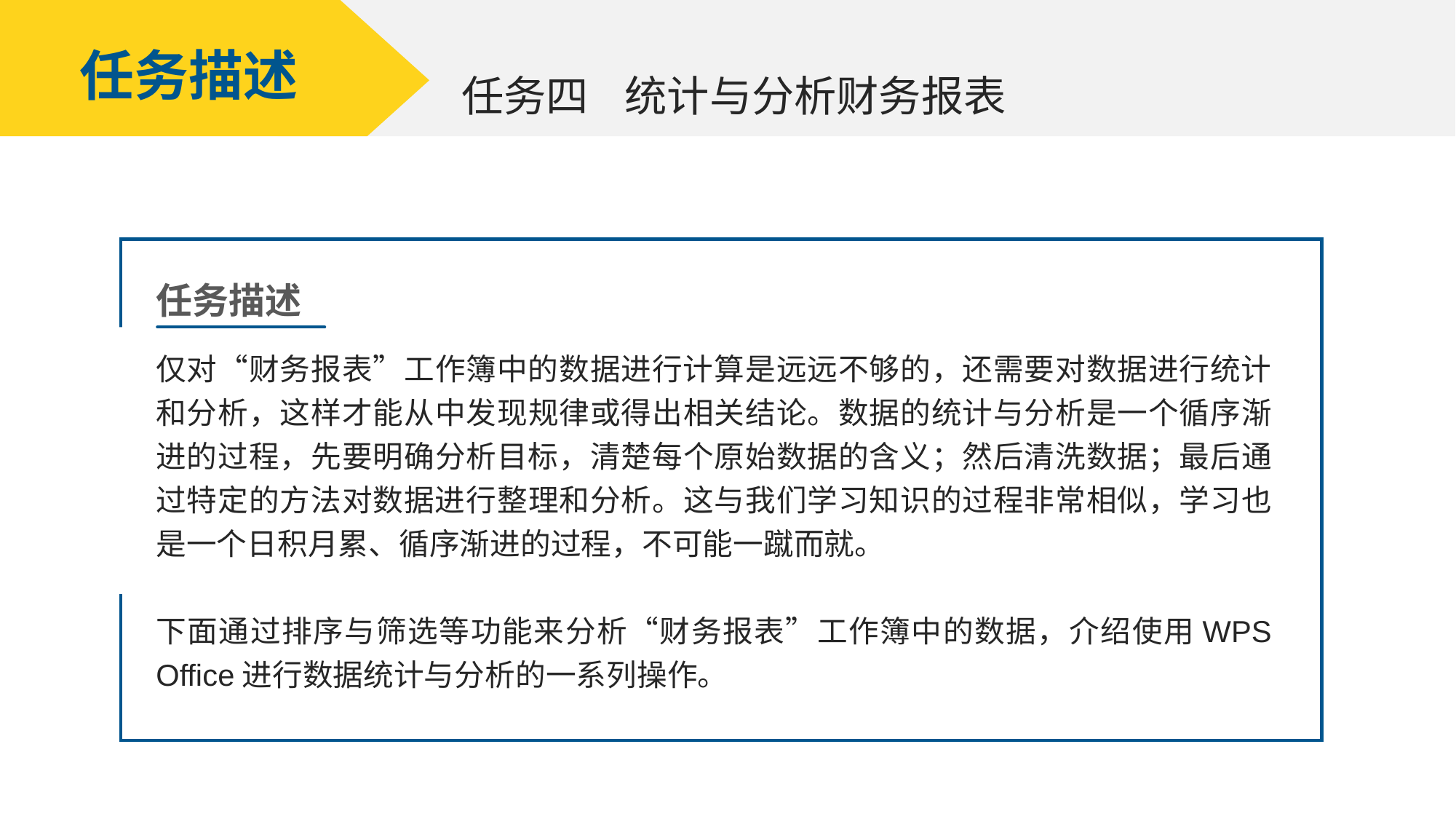

任务描述
统计与分析财务报表
任务四

任务描述

仅对“财务报表”工作簿中的数据进行计算是远远不够的，还需要对数据进行统计和分析，这样才能从中发现规律或得出相关结论。数据的统计与分析是一个循序渐进的过程，先要明确分析目标，清楚每个原始数据的含义；然后清洗数据；最后通过特定的方法对数据进行整理和分析。这与我们学习知识的过程非常相似，学习也是一个日积月累、循序渐进的过程，不可能一蹴而就。

下面通过排序与筛选等功能来分析“财务报表”工作簿中的数据，介绍使用WPS Office进行数据统计与分析的一系列操作。